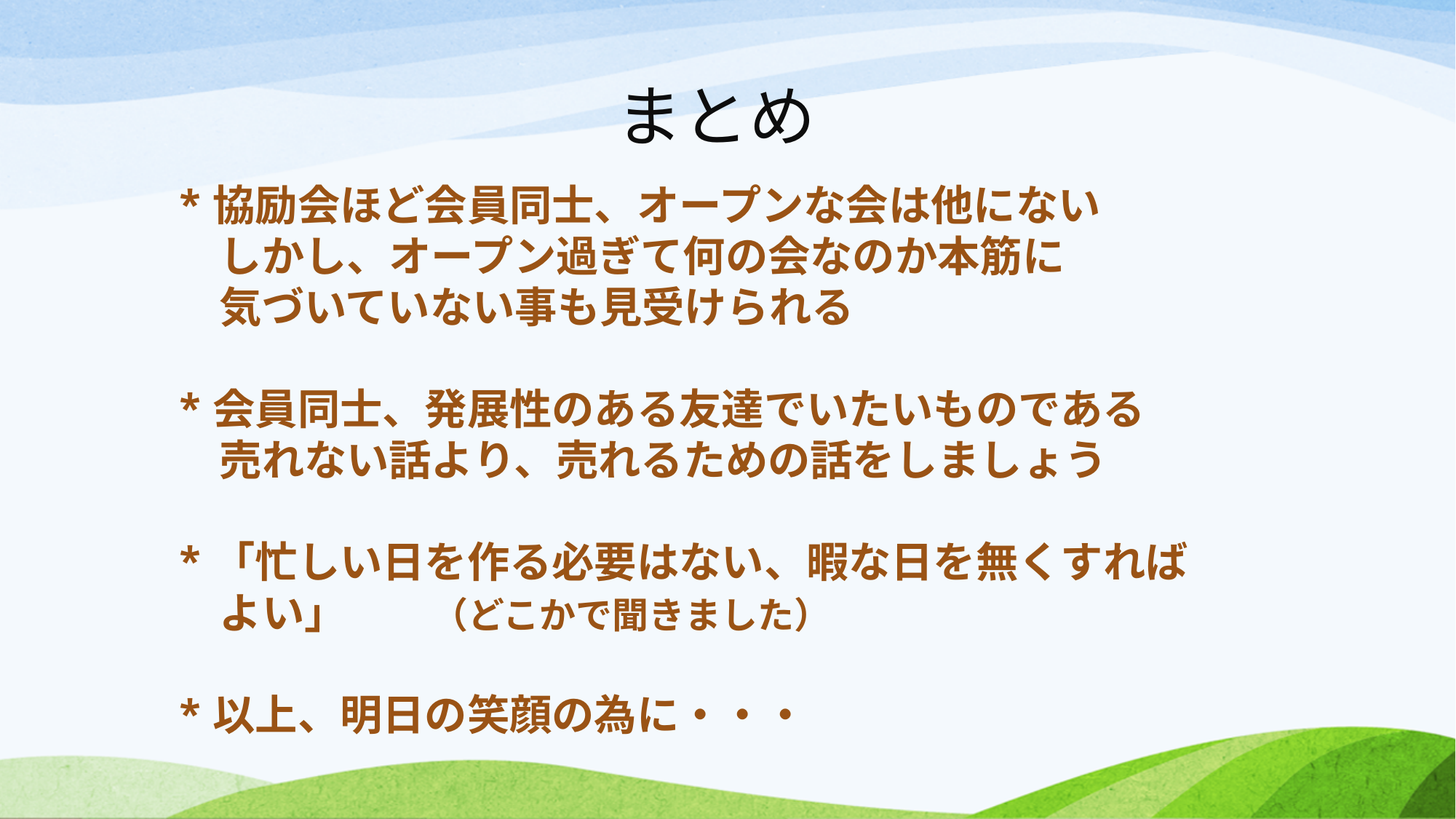

まとめ
*協励会ほど会員同士、オープンな会は他にない
　しかし、オープン過ぎて何の会なのか本筋に
　気づいていない事も見受けられる

*会員同士、発展性のある友達でいたいものである
　売れない話より、売れるための話をしましょう

*「忙しい日を作る必要はない、暇な日を無くすれば
　よい」　　（どこかで聞きました）

*以上、明日の笑顔の為に・・・